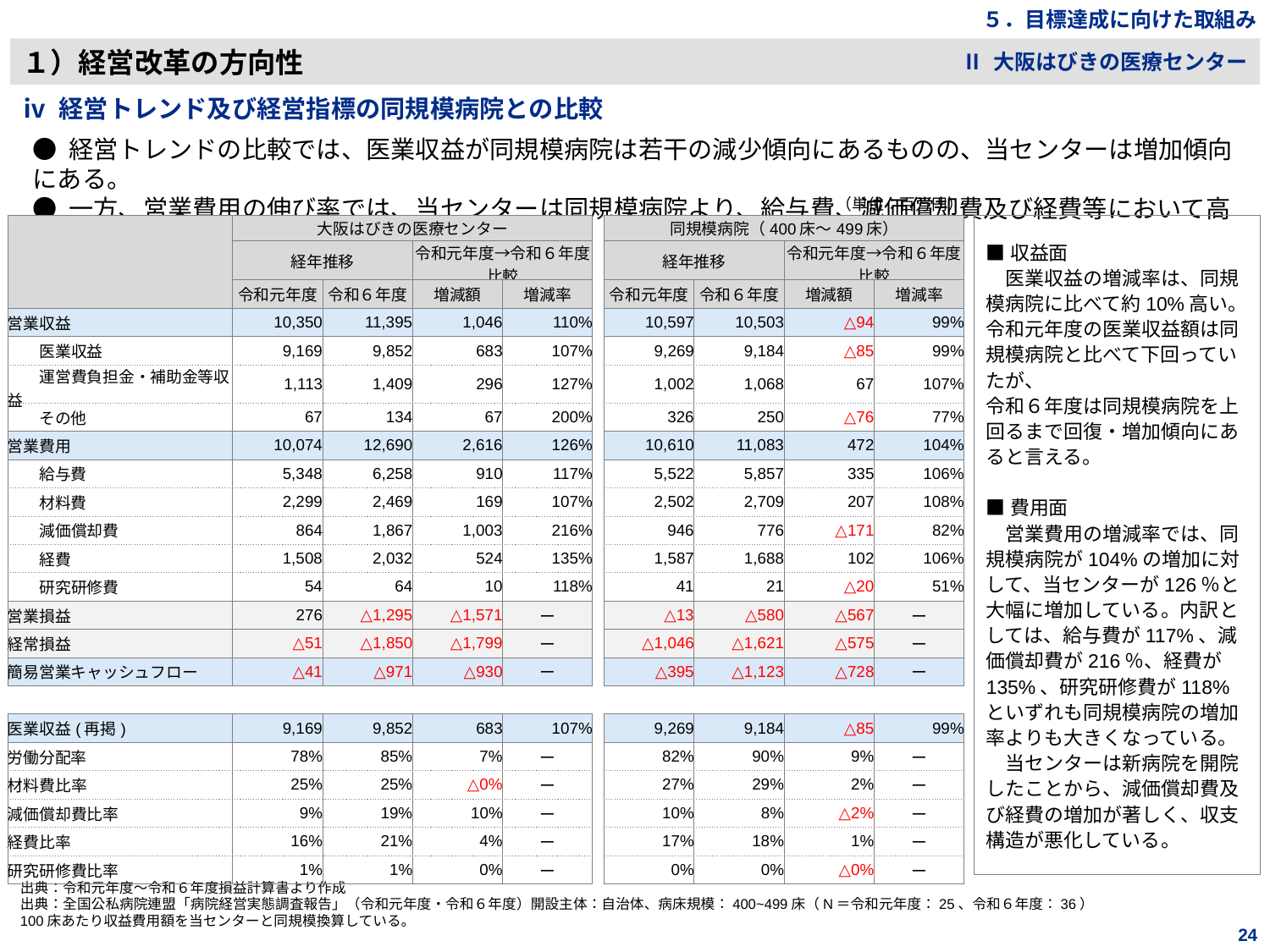

５．目標達成に向けた取組み
１）経営改革の方向性
Ⅱ 大阪はびきの医療センター
ⅳ 経営トレンド及び経営指標の同規模病院との比較
● 経営トレンドの比較では、医業収益が同規模病院は若干の減少傾向にあるものの、当センターは増加傾向にある。
● 一方、営業費用の伸び率では、当センターは同規模病院より、給与費、減価償却費及び経費等において高い。
（単位：百万円）
■収益面
　医業収益の増減率は、同規模病院に比べて約10%高い。令和元年度の医業収益額は同規模病院と比べて下回っていたが、
令和６年度は同規模病院を上回るまで回復・増加傾向にあると言える。

■費用面
　営業費用の増減率では、同規模病院が104%の増加に対して、当センターが126％と大幅に増加している。内訳としては、給与費が117%、減価償却費が216％、経費が135%、研究研修費が118%といずれも同規模病院の増加率よりも大きくなっている。
　当センターは新病院を開院したことから、減価償却費及び経費の増加が著しく、収支構造が悪化している。
|  | 大阪はびきの医療センター |  |  |  |  | 同規模病院（400床～499床） |  |  |  |
| --- | --- | --- | --- | --- | --- | --- | --- | --- | --- |
|  | 経年推移 |  | 令和元年度→令和６年度 比較 |  |  | 経年推移 |  | 令和元年度→令和６年度 比較 |  |
|  | 令和元年度 | 令和６年度 | 増減額 | 増減率 |  | 令和元年度 | 令和６年度 | 増減額 | 増減率 |
| 営業収益 | 10,350 | 11,395 | 1,046 | 110% |  | 10,597 | 10,503 | △94 | 99% |
| 医業収益 | 9,169 | 9,852 | 683 | 107% |  | 9,269 | 9,184 | △85 | 99% |
| 運営費負担金・補助金等収益 | 1,113 | 1,409 | 296 | 127% |  | 1,002 | 1,068 | 67 | 107% |
| その他 | 67 | 134 | 67 | 200% |  | 326 | 250 | △76 | 77% |
| 営業費用 | 10,074 | 12,690 | 2,616 | 126% |  | 10,610 | 11,083 | 472 | 104% |
| 給与費 | 5,348 | 6,258 | 910 | 117% |  | 5,522 | 5,857 | 335 | 106% |
| 材料費 | 2,299 | 2,469 | 169 | 107% |  | 2,502 | 2,709 | 207 | 108% |
| 減価償却費 | 864 | 1,867 | 1,003 | 216% |  | 946 | 776 | △171 | 82% |
| 経費 | 1,508 | 2,032 | 524 | 135% |  | 1,587 | 1,688 | 102 | 106% |
| 研究研修費 | 54 | 64 | 10 | 118% |  | 41 | 21 | △20 | 51% |
| 営業損益 | 276 | △1,295 | △1,571 | ー |  | △13 | △580 | △567 | ー |
| 経常損益 | △51 | △1,850 | △1,799 | ー |  | △1,046 | △1,621 | △575 | ー |
| 簡易営業キャッシュフロー | △41 | △971 | △930 | ー |  | △395 | △1,123 | △728 | ー |
|  |  |  |  |  |  |  |  |  |  |
| 医業収益(再掲) | 9,169 | 9,852 | 683 | 107% |  | 9,269 | 9,184 | △85 | 99% |
| 労働分配率 | 78% | 85% | 7% | ー |  | 82% | 90% | 9% | ー |
| 材料費比率 | 25% | 25% | △0% | ー |  | 27% | 29% | 2% | ー |
| 減価償却費比率 | 9% | 19% | 10% | ー |  | 10% | 8% | △2% | ー |
| 経費比率 | 16% | 21% | 4% | ー |  | 17% | 18% | 1% | ー |
| 研究研修費比率 | 1% | 1% | 0% | ー |  | 0% | 0% | △0% | ー |
出典：令和元年度～令和６年度損益計算書より作成
出典：全国公私病院連盟「病院経営実態調査報告」（令和元年度・令和６年度）開設主体：自治体、病床規模：400~499床（N＝令和元年度：25、令和６年度：36）
100床あたり収益費用額を当センターと同規模換算している。
24